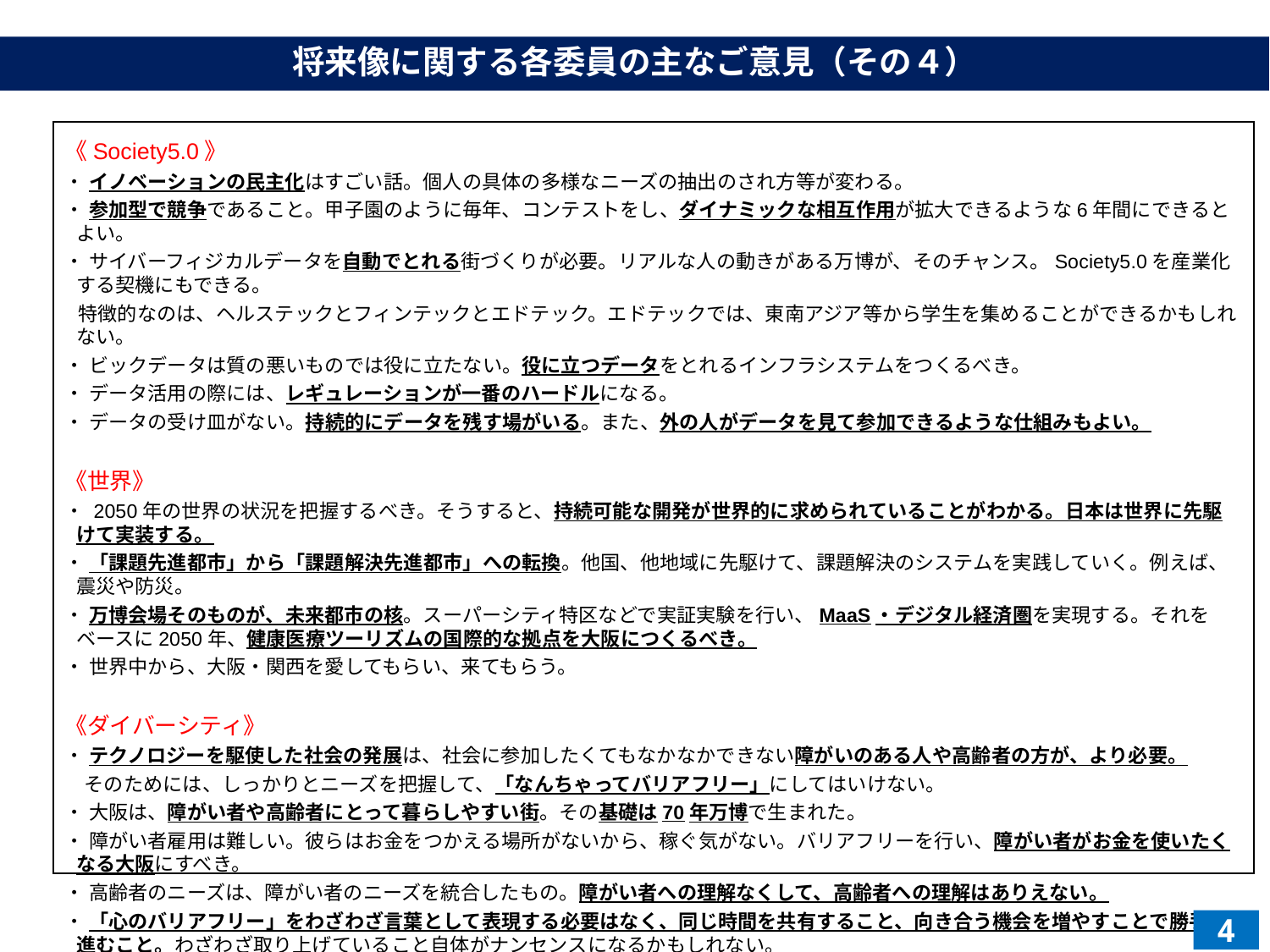

# 将来像に関する各委員の主なご意見（その４）

《Society5.0》
・ イノベーションの民主化はすごい話。個人の具体の多様なニーズの抽出のされ方等が変わる。
・ 参加型で競争であること。甲子園のように毎年、コンテストをし、ダイナミックな相互作用が拡大できるような6年間にできるとよい。
・ サイバーフィジカルデータを自動でとれる街づくりが必要。リアルな人の動きがある万博が、そのチャンス。Society5.0を産業化する契機にもできる。
  特徴的なのは、ヘルステックとフィンテックとエドテック。エドテックでは、東南アジア等から学生を集めることができるかもしれない。
・ ビックデータは質の悪いものでは役に立たない。役に立つデータをとれるインフラシステムをつくるべき。
・ データ活用の際には、レギュレーションが一番のハードルになる。
・ データの受け皿がない。持続的にデータを残す場がいる。また、外の人がデータを見て参加できるような仕組みもよい。

《世界》
・ 2050年の世界の状況を把握するべき。そうすると、持続可能な開発が世界的に求められていることがわかる。日本は世界に先駆けて実装する。
・ 「課題先進都市」から「課題解決先進都市」への転換。他国、他地域に先駆けて、課題解決のシステムを実践していく。例えば、震災や防災。
・ 万博会場そのものが、未来都市の核。スーパーシティ特区などで実証実験を行い、MaaS・デジタル経済圏を実現する。それをベースに2050年、健康医療ツーリズムの国際的な拠点を大阪につくるべき。
・ 世界中から、大阪・関西を愛してもらい、来てもらう。

《ダイバーシティ》
・ テクノロジーを駆使した社会の発展は、社会に参加したくてもなかなかできない障がいのある人や高齢者の方が、より必要。
　そのためには、しっかりとニーズを把握して、「なんちゃってバリアフリー」にしてはいけない。
・ 大阪は、障がい者や高齢者にとって暮らしやすい街。その基礎は70年万博で生まれた。
・ 障がい者雇用は難しい。彼らはお金をつかえる場所がないから、稼ぐ気がない。バリアフリーを行い、障がい者がお金を使いたくなる大阪にすべき。
・ 高齢者のニーズは、障がい者のニーズを統合したもの。障がい者への理解なくして、高齢者への理解はありえない。
・ 「心のバリアフリー」をわざわざ言葉として表現する必要はなく、同じ時間を共有すること、向き合う機会を増やすことで勝手に進むこと。わざわざ取り上げていること自体がナンセンスになるかもしれない。
・ テクノロジーを活かした新しいバリアフリーというのを示していくべき。

4